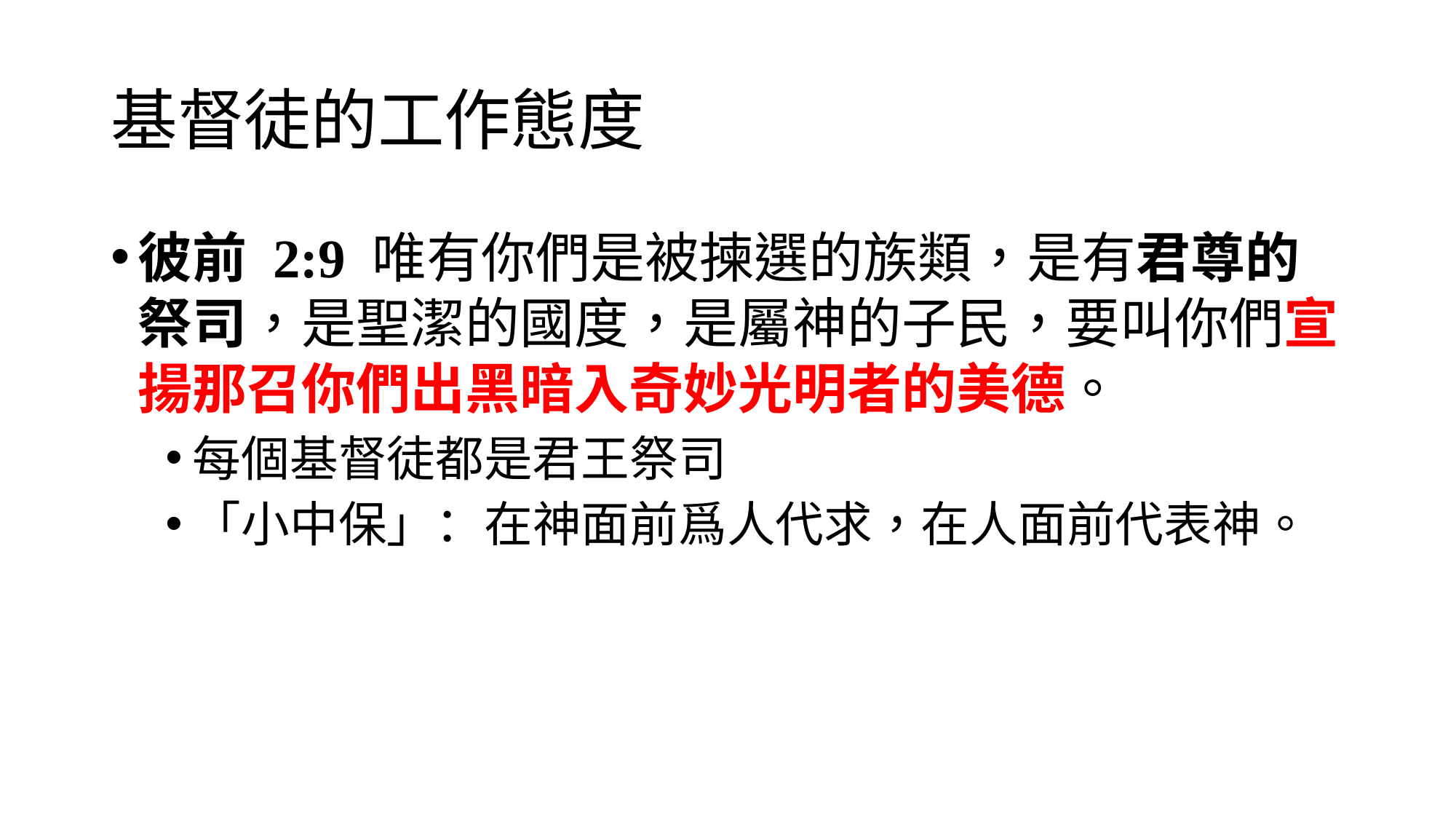

# 基督徒的工作態度
彼前 2:9 唯有你們是被揀選的族類，是有君尊的祭司，是聖潔的國度，是屬神的子民，要叫你們宣揚那召你們出黑暗入奇妙光明者的美德。
每個基督徒都是君王祭司
「小中保」：在神面前爲人代求，在人面前代表神。